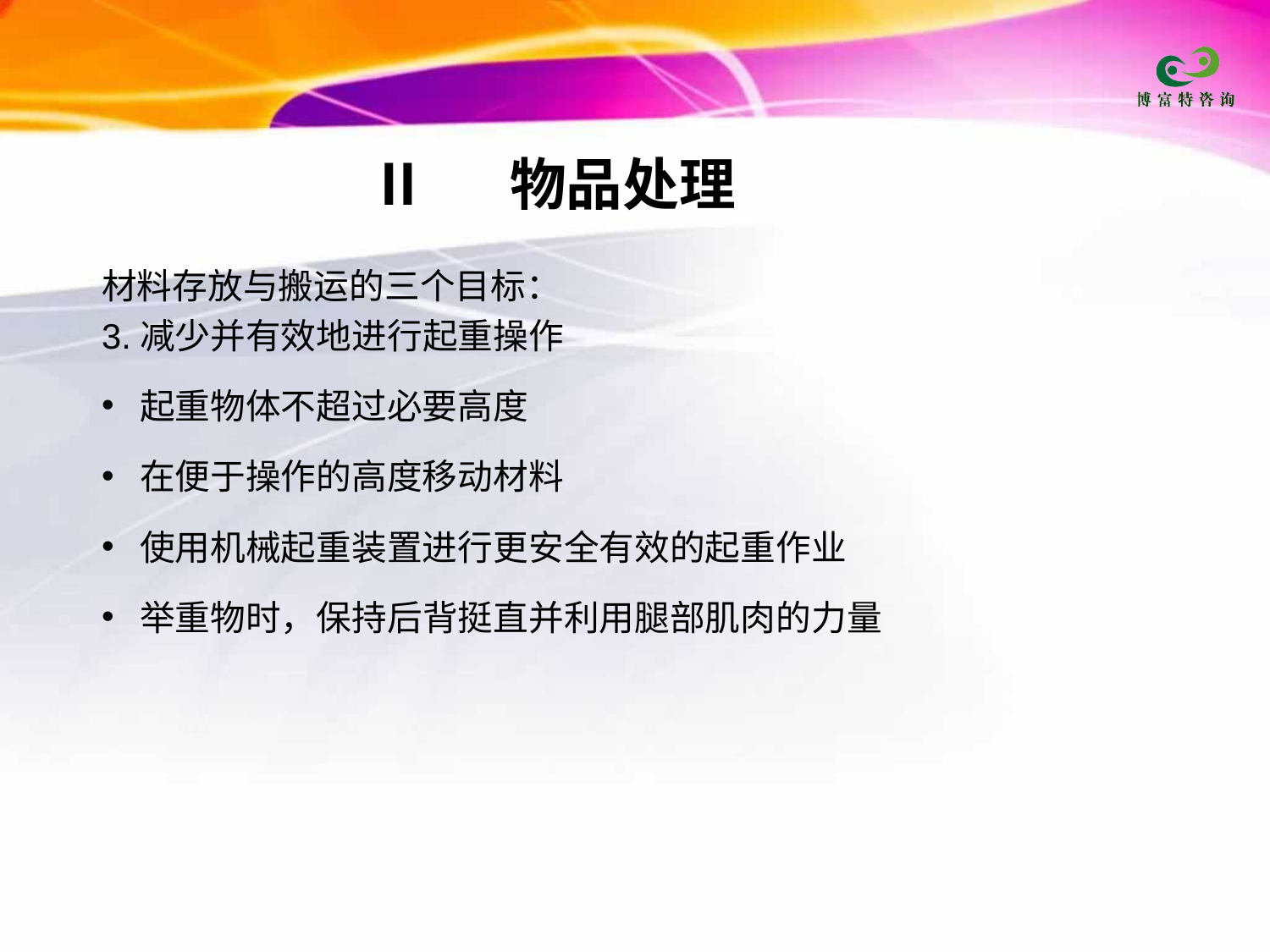

Ⅱ 　物品处理
材料存放与搬运的三个目标：
减少并有效地进行起重操作
起重物体不超过必要高度
在便于操作的高度移动材料
使用机械起重装置进行更安全有效的起重作业
举重物时，保持后背挺直并利用腿部肌肉的力量